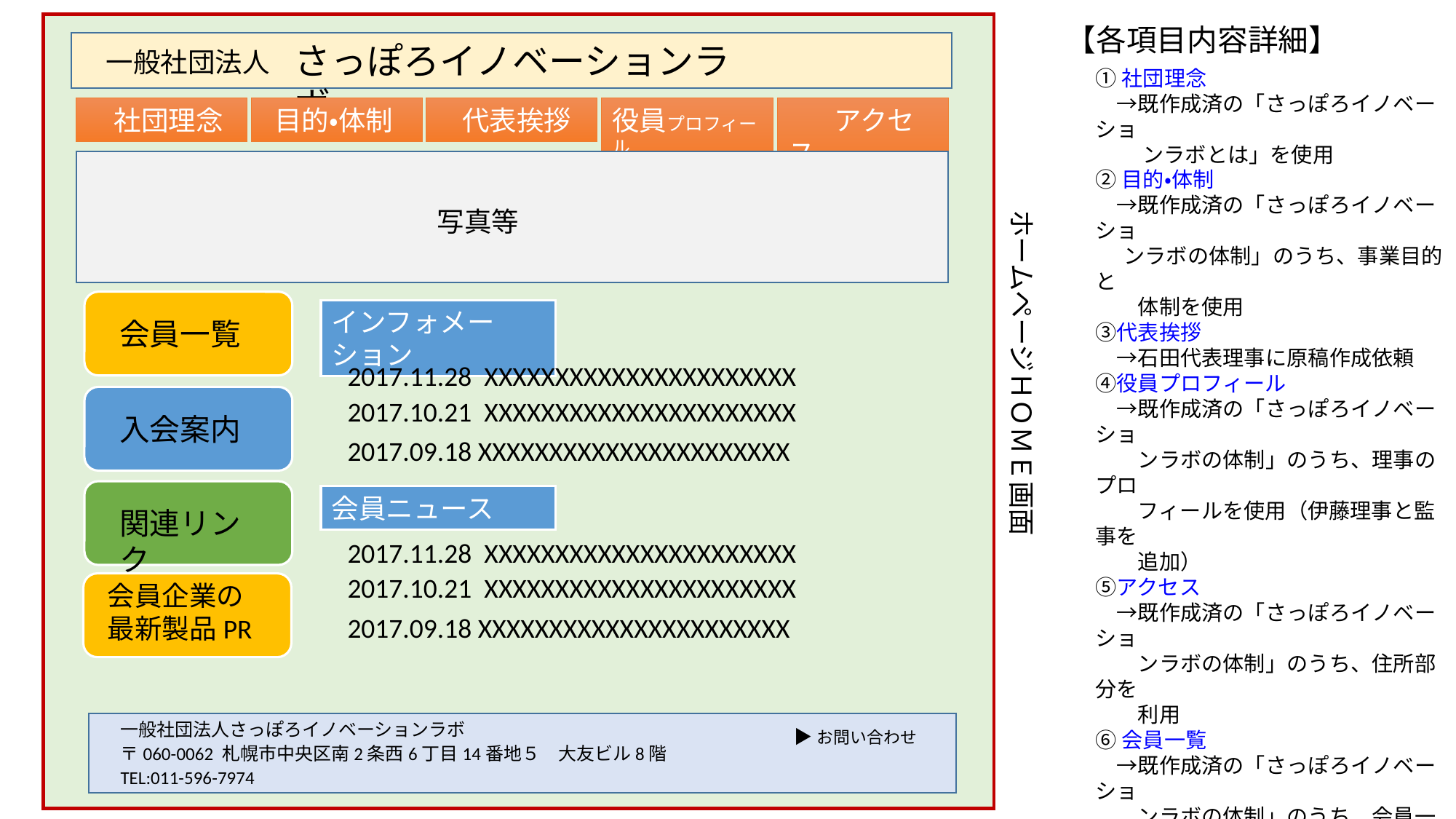

【各項目内容詳細】

さっぽろイノベーションラボ
一般社団法人
①社団理念
　→既作成済の「さっぽろイノベーショ
　　 ンラボとは」を使用
②目的・体制
　→既作成済の「さっぽろイノベーショ
      ンラボの体制」のうち、事業目的と
　　体制を使用
③代表挨拶
　→石田代表理事に原稿作成依頼
④役員プロフィール
　→既作成済の「さっぽろイノベーショ
　　ンラボの体制」のうち、理事のプロ
　　フィールを使用（伊藤理事と監事を
　　追加）
⑤アクセス
　→既作成済の「さっぽろイノベーショ
　　ンラボの体制」のうち、住所部分を
　　利用
⑥会員一覧
　→既作成済の「さっぽろイノベーショ
　　ンラボの体制」のうち、会員一覧　　　
　　（５０音順）を使用
　　（注）会社名で会員企業HPへLINK
⑦入会案内
　→会費規則の表を掲載
⑧関連リンク
　→既作成済の「さっぽろイノベーショ
　　 ンラボとは」の産学連携機関へLINK

　社団理念
 目的・体制
   代表挨拶
役員プロフィール
  　アクセス

写真等
ホームページＨＯＭＥ画面

インフォメーション
会員一覧
2017.11.28  XXXXXXXXXXXXXXXXXXXXXX

2017.10.21  XXXXXXXXXXXXXXXXXXXXXX
入会案内
2017.09.18 XXXXXXXXXXXXXXXXXXXXXX

会員ニュース
関連リンク
2017.11.28  XXXXXXXXXXXXXXXXXXXXXX
2017.10.21  XXXXXXXXXXXXXXXXXXXXXX
会員企業の
最新製品PR

2017.09.18 XXXXXXXXXXXXXXXXXXXXXX
一般社団法人さっぽろイノベーションラボ

▶お問い合わせ
〒060-0062 札幌市中央区南2条西6丁目14番地５　大友ビル8階
TEL:011-596-7974